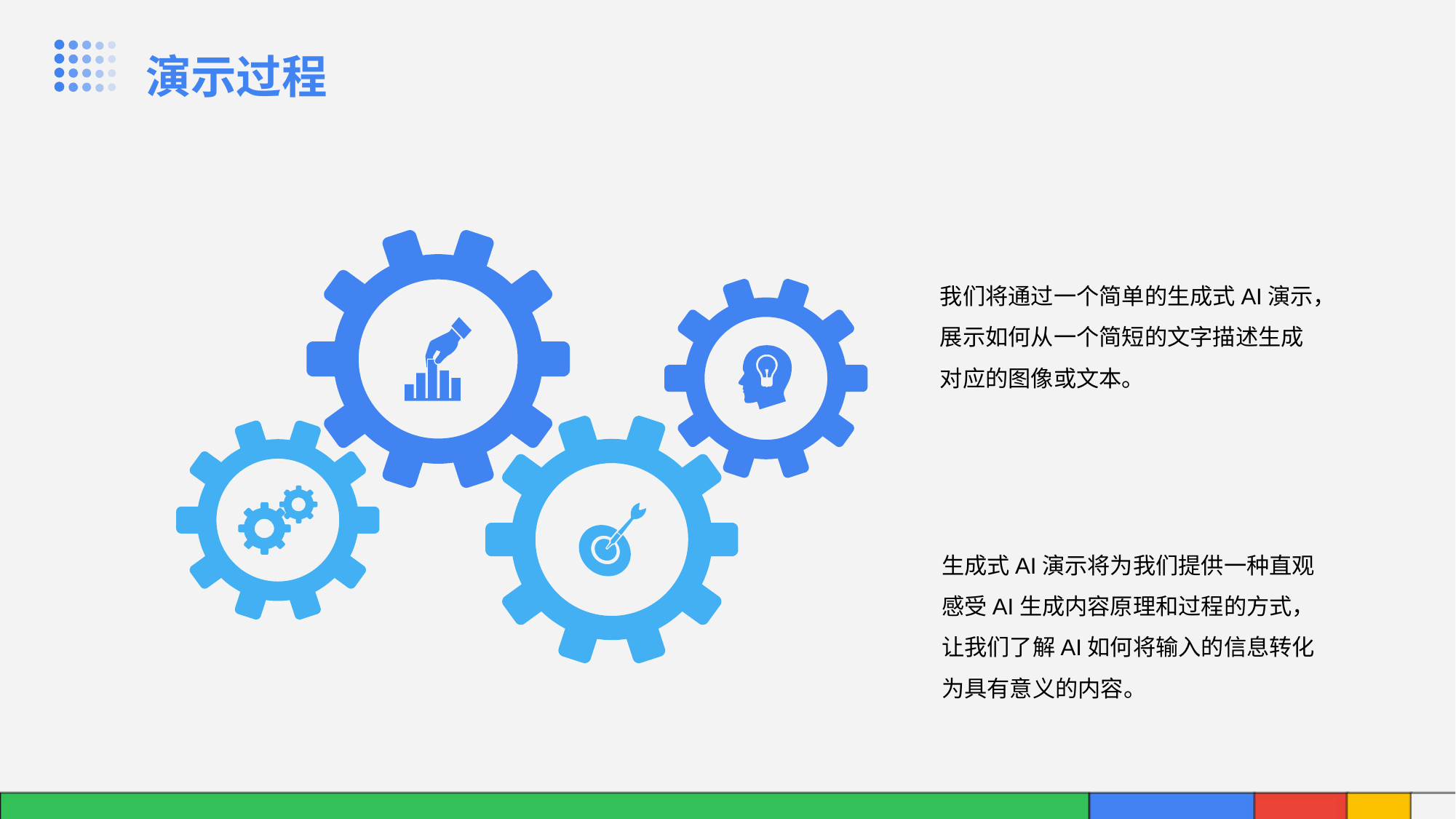

演示过程

我们将通过一个简单的生成式AI演示，展示如何从一个简短的文字描述生成对应的图像或文本。

生成式AI演示将为我们提供一种直观感受AI生成内容原理和过程的方式，让我们了解AI如何将输入的信息转化为具有意义的内容。